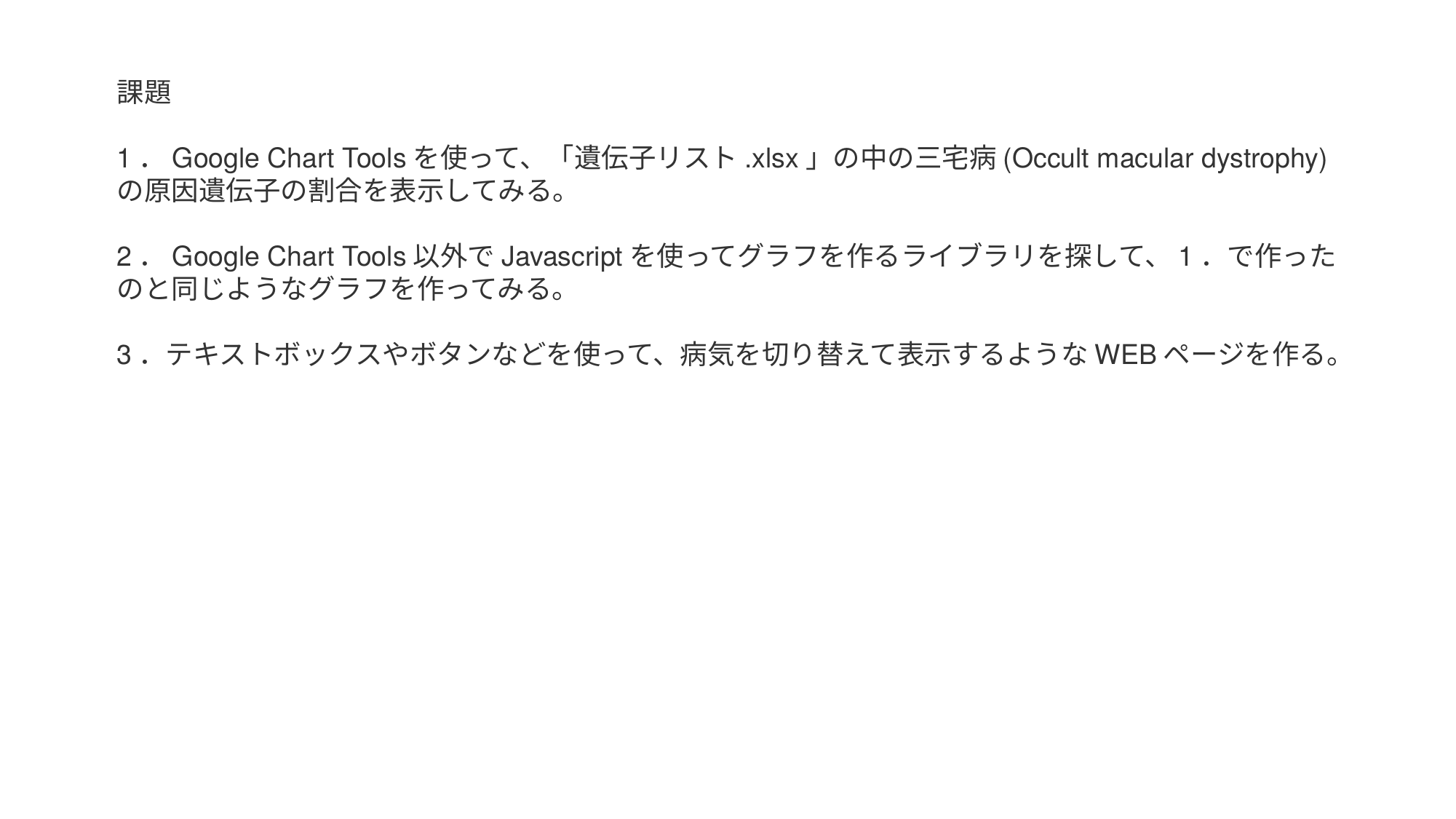

課題

1．Google Chart Toolsを使って、「遺伝子リスト.xlsx」の中の三宅病(Occult macular dystrophy)の原因遺伝子の割合を表示してみる。

2．Google Chart Tools以外でJavascriptを使ってグラフを作るライブラリを探して、1．で作ったのと同じようなグラフを作ってみる。

3．テキストボックスやボタンなどを使って、病気を切り替えて表示するようなWEBページを作る。